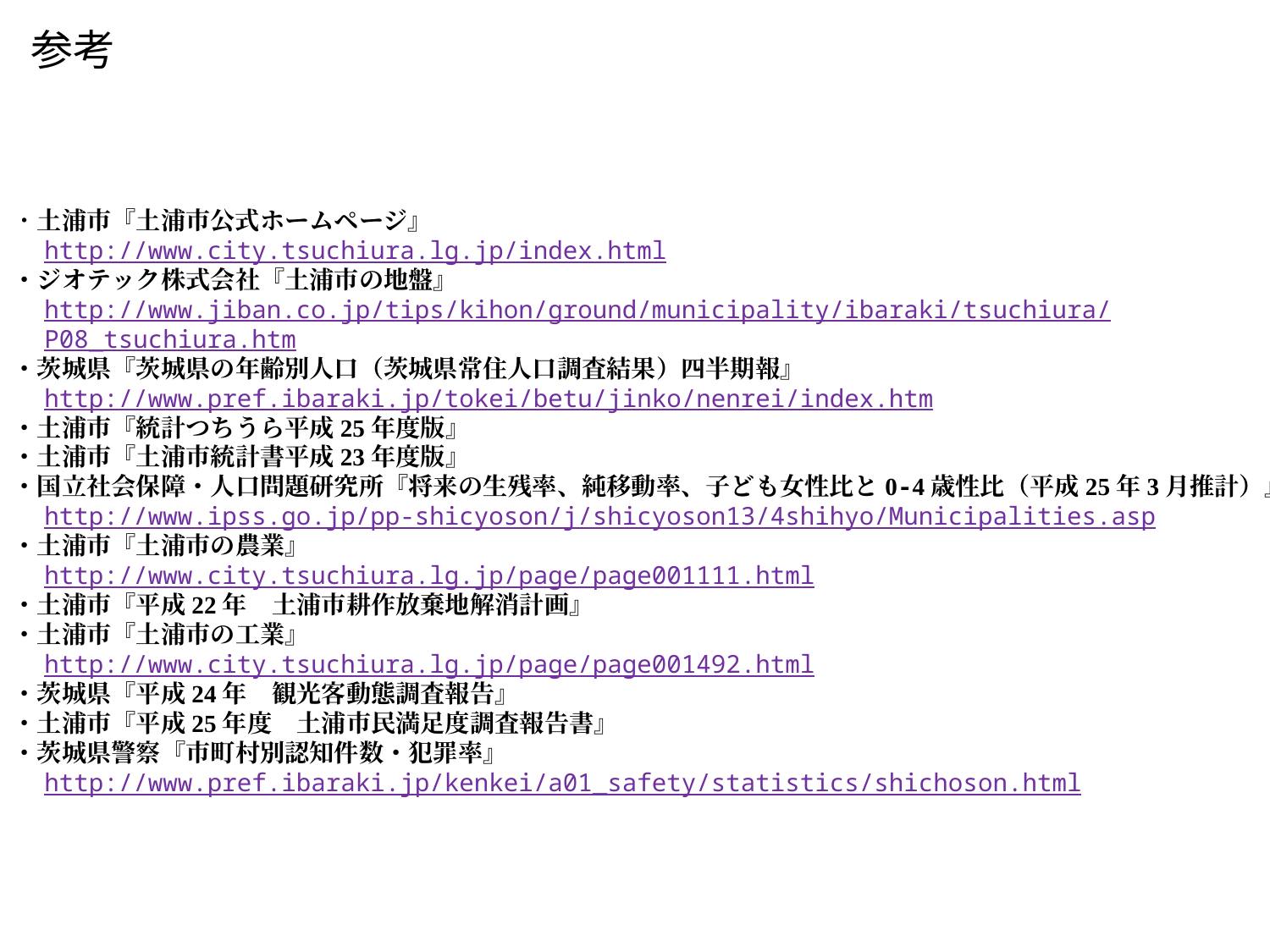

参考
・土浦市『土浦市公式ホームページ』
http://www.city.tsuchiura.lg.jp/index.html
・ジオテック株式会社『土浦市の地盤』
http://www.jiban.co.jp/tips/kihon/ground/municipality/ibaraki/tsuchiura/P08_tsuchiura.htm
・茨城県『茨城県の年齢別人口（茨城県常住人口調査結果）四半期報』
http://www.pref.ibaraki.jp/tokei/betu/jinko/nenrei/index.htm
・土浦市『統計つちうら平成25年度版』
・土浦市『土浦市統計書平成23年度版』
・国立社会保障・人口問題研究所『将来の生残率、純移動率、子ども女性比と0-4歳性比（平成25年3月推計）』
http://www.ipss.go.jp/pp-shicyoson/j/shicyoson13/4shihyo/Municipalities.asp
・土浦市『土浦市の農業』
http://www.city.tsuchiura.lg.jp/page/page001111.html
・土浦市『平成22年　土浦市耕作放棄地解消計画』
・土浦市『土浦市の工業』
http://www.city.tsuchiura.lg.jp/page/page001492.html
・茨城県『平成24年　観光客動態調査報告』
・土浦市『平成25年度　土浦市民満足度調査報告書』
・茨城県警察『市町村別認知件数・犯罪率』
http://www.pref.ibaraki.jp/kenkei/a01_safety/statistics/shichoson.html